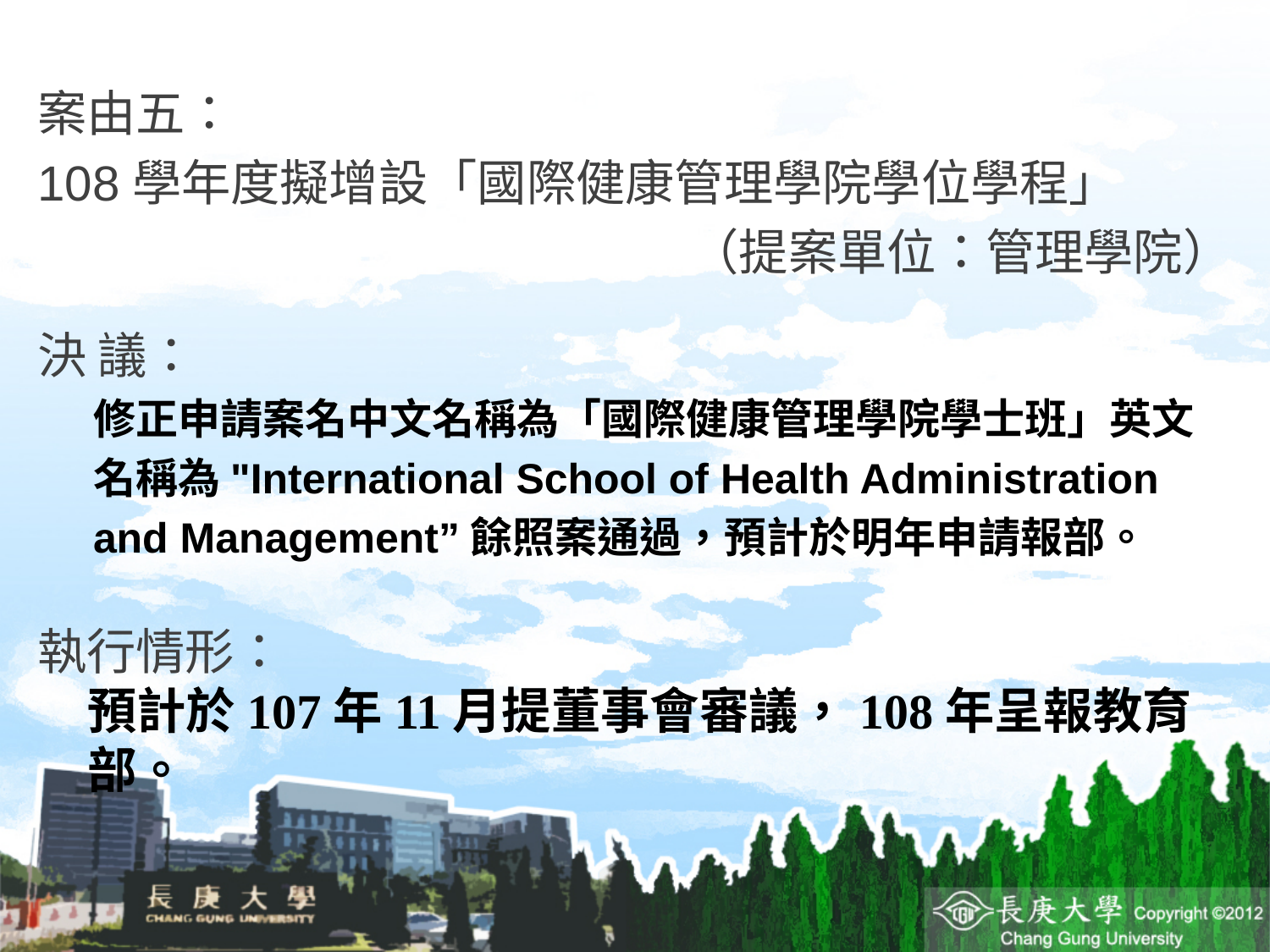

案由五：
108學年度擬增設「國際健康管理學院學位學程」
                                        （提案單位：管理學院）

決 議：
修正申請案名中文名稱為「國際健康管理學院學士班」英文名稱為"International School of Health Administration and Management”餘照案通過，預計於明年申請報部。

執行情形：
預計於107年11月提董事會審議，108年呈報教育部。